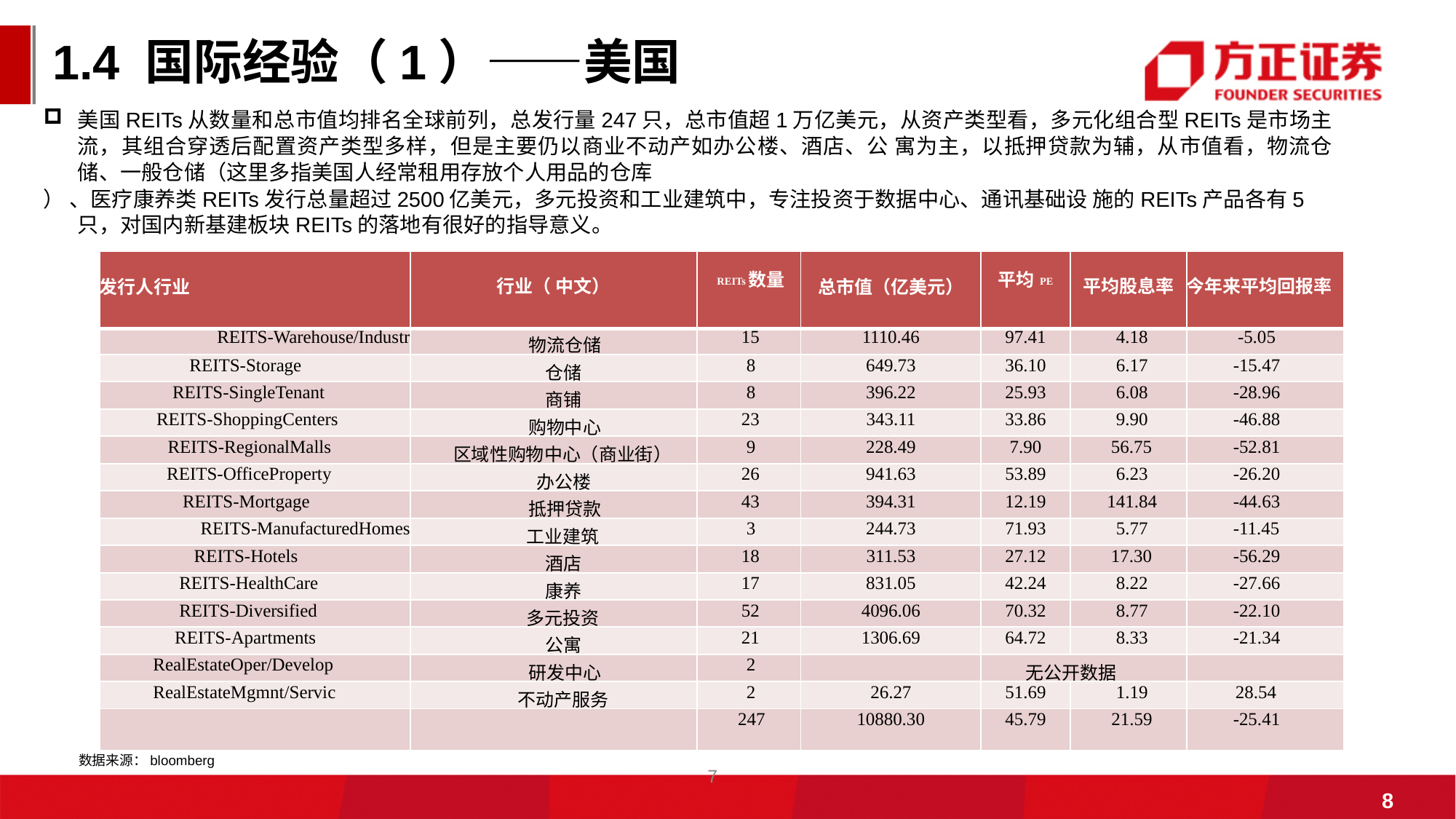

1.4 国际经验（1）——美国
美国REITs从数量和总市值均排名全球前列，总发行量247只，总市值超1万亿美元，从资产类型看，多元化组合型REITs是市场主流，其组合穿透后配置资产类型多样，但是主要仍以商业不动产如办公楼、酒店、公 寓为主，以抵押贷款为辅，从市值看，物流仓储、一般仓储（这里多指美国人经常租用存放个人用品的仓库
） 、医疗康养类REITs发行总量超过2500亿美元，多元投资和工业建筑中，专注投资于数据中心、通讯基础设 施的REITs产品各有5只，对国内新基建板块REITs的落地有很好的指导意义。
| 发行人行业 | 行业（ 中文） | REITs数量 | 总市值（亿美元） | 平均PE | 平均股息率 | 今年来平均回报率 |
| --- | --- | --- | --- | --- | --- | --- |
| REITS-Warehouse/Industr | 物流仓储 | 15 | 1110.46 | 97.41 | 4.18 | -5.05 |
| REITS-Storage | 仓储 | 8 | 649.73 | 36.10 | 6.17 | -15.47 |
| REITS-SingleTenant | 商铺 | 8 | 396.22 | 25.93 | 6.08 | -28.96 |
| REITS-ShoppingCenters | 购物中心 | 23 | 343.11 | 33.86 | 9.90 | -46.88 |
| REITS-RegionalMalls | 区域性购物中心（商业街） | 9 | 228.49 | 7.90 | 56.75 | -52.81 |
| REITS-OfficeProperty | 办公楼 | 26 | 941.63 | 53.89 | 6.23 | -26.20 |
| REITS-Mortgage | 抵押贷款 | 43 | 394.31 | 12.19 | 141.84 | -44.63 |
| REITS-ManufacturedHomes | 工业建筑 | 3 | 244.73 | 71.93 | 5.77 | -11.45 |
| REITS-Hotels | 酒店 | 18 | 311.53 | 27.12 | 17.30 | -56.29 |
| REITS-HealthCare | 康养 | 17 | 831.05 | 42.24 | 8.22 | -27.66 |
| REITS-Diversified | 多元投资 | 52 | 4096.06 | 70.32 | 8.77 | -22.10 |
| REITS-Apartments | 公寓 | 21 | 1306.69 | 64.72 | 8.33 | -21.34 |
| RealEstateOper/Develop | 研发中心 | 2 |  | 无公开数据 |  |  |
| RealEstateMgmnt/Servic | 不动产服务 | 2 | 26.27 | 51.69 | 1.19 | 28.54 |
|  |  | 247 | 10880.30 | 45.79 | 21.59 | -25.41 |
数据来源：bloomberg
7
8